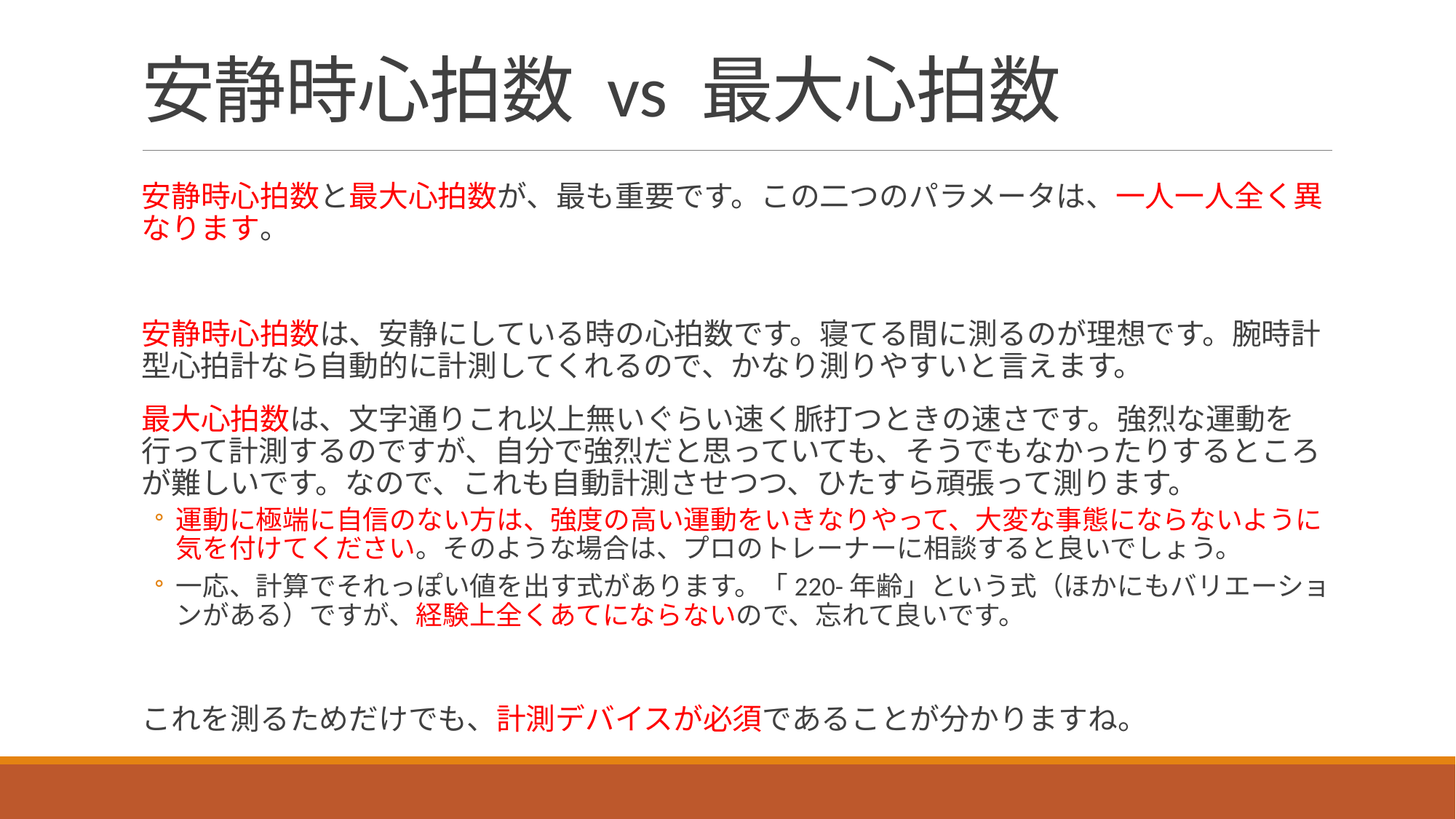

# 安静時心拍数 vs 最大心拍数
安静時心拍数と最大心拍数が、最も重要です。この二つのパラメータは、一人一人全く異なります。

安静時心拍数は、安静にしている時の心拍数です。寝てる間に測るのが理想です。腕時計型心拍計なら自動的に計測してくれるので、かなり測りやすいと言えます。
最大心拍数は、文字通りこれ以上無いぐらい速く脈打つときの速さです。強烈な運動を行って計測するのですが、自分で強烈だと思っていても、そうでもなかったりするところが難しいです。なので、これも自動計測させつつ、ひたすら頑張って測ります。
運動に極端に自信のない方は、強度の高い運動をいきなりやって、大変な事態にならないように気を付けてください。そのような場合は、プロのトレーナーに相談すると良いでしょう。
一応、計算でそれっぽい値を出す式があります。「220-年齢」という式（ほかにもバリエーションがある）ですが、経験上全くあてにならないので、忘れて良いです。

これを測るためだけでも、計測デバイスが必須であることが分かりますね。